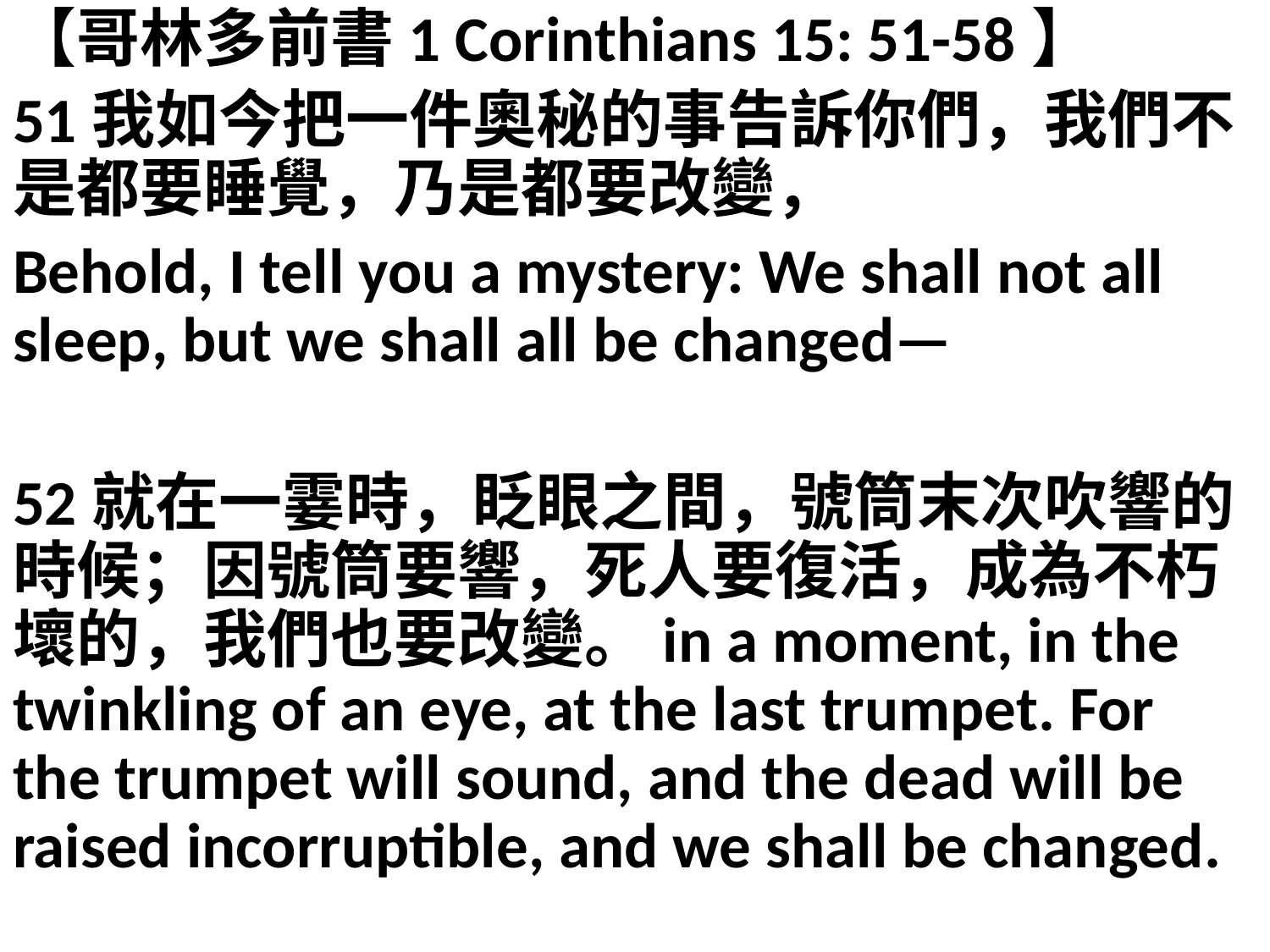

【哥林多前書1 Corinthians 15: 51-58】
51我如今把一件奧秘的事告訴你們，我們不是都要睡覺，乃是都要改變，
Behold, I tell you a mystery: We shall not all sleep, but we shall all be changed—

52就在一霎時，眨眼之間，號筒末次吹響的時候；因號筒要響，死人要復活，成為不朽壞的，我們也要改變。in a moment, in the twinkling of an eye, at the last trumpet. For the trumpet will sound, and the dead will be raised incorruptible, and we shall be changed.